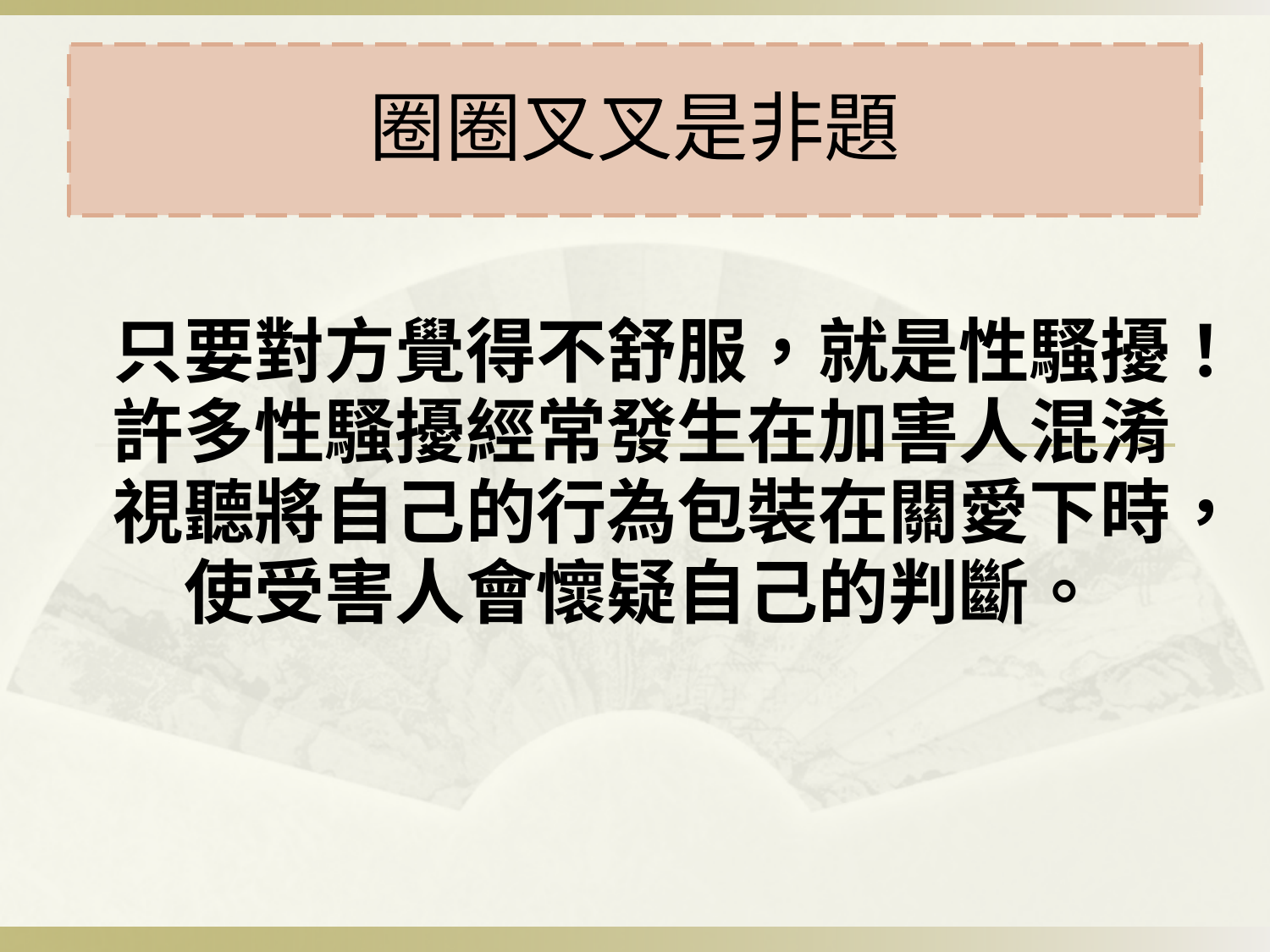

# 圈圈叉叉是非題

只要對方覺得不舒服，就是性騷擾！許多性騷擾經常發生在加害人混淆視聽將自己的行為包裝在關愛下時，使受害人會懷疑自己的判斷。